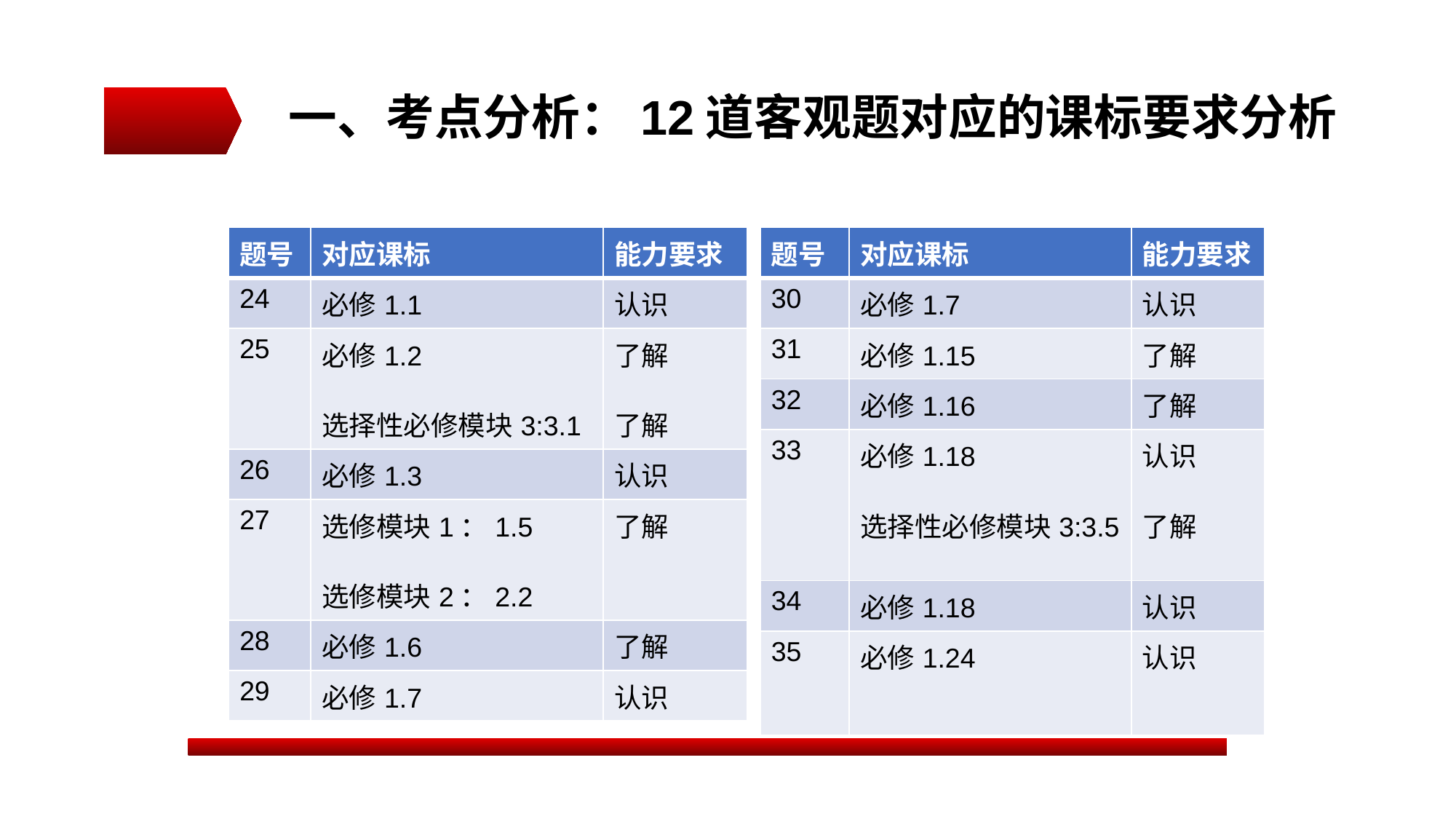

一、考点分析：12道客观题对应的课标要求分析
| 题号 | 对应课标 | 能力要求 |
| --- | --- | --- |
| 24 | 必修1.1 | 认识 |
| 25 | 必修1.2 选择性必修模块3:3.1 | 了解 了解 |
| 26 | 必修1.3 | 认识 |
| 27 | 选修模块1：1.5 选修模块2：2.2 | 了解 |
| 28 | 必修1.6 | 了解 |
| 29 | 必修1.7 | 认识 |
| 题号 | 对应课标 | 能力要求 |
| --- | --- | --- |
| 30 | 必修1.7 | 认识 |
| 31 | 必修1.15 | 了解 |
| 32 | 必修1.16 | 了解 |
| 33 | 必修1.18 选择性必修模块3:3.5 | 认识 了解 |
| 34 | 必修1.18 | 认识 |
| 35 | 必修1.24 | 认识 |